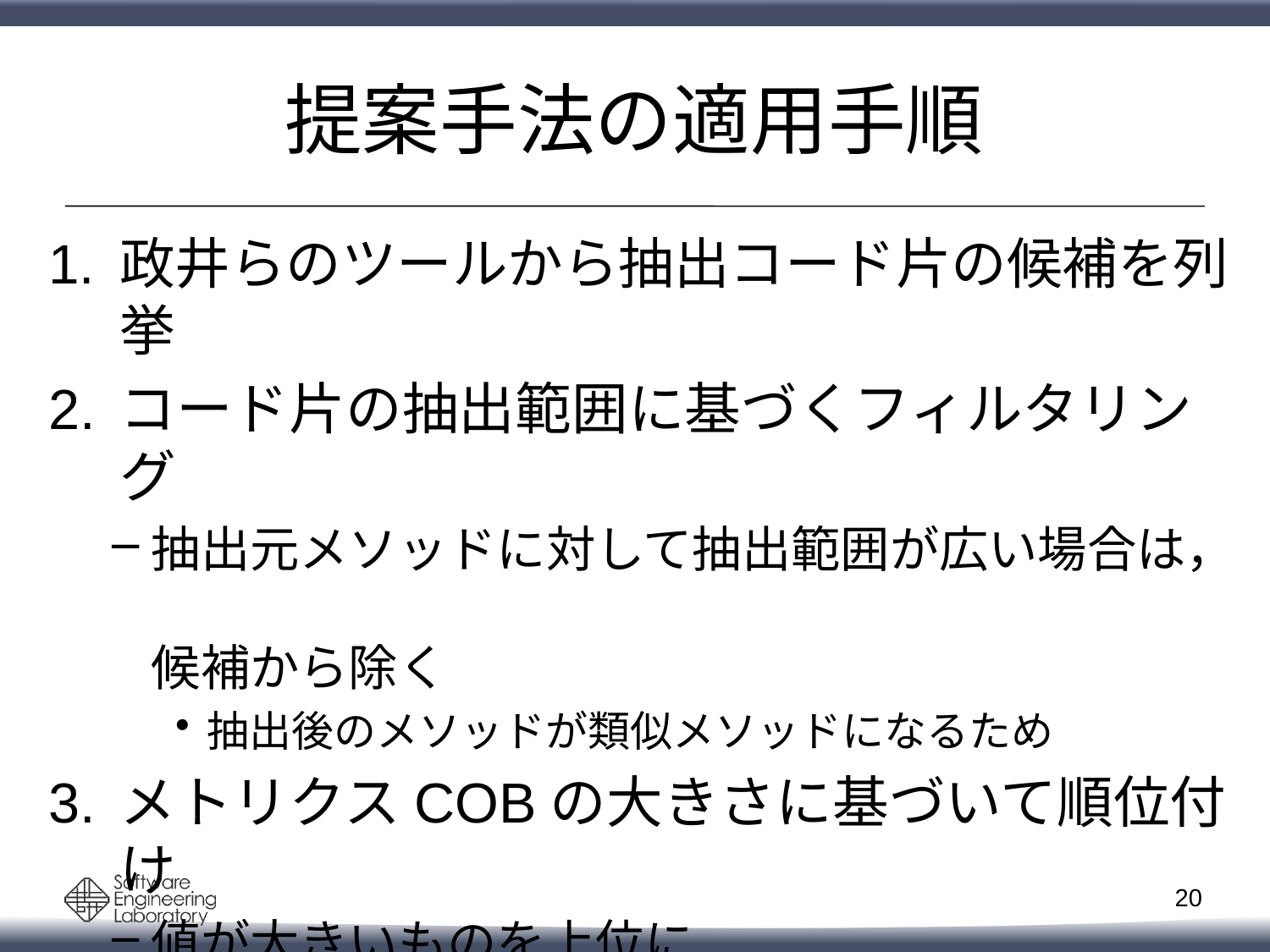

# 提案手法の適用手順
政井らのツールから抽出コード片の候補を列挙
コード片の抽出範囲に基づくフィルタリング
抽出元メソッドに対して抽出範囲が広い場合は，
候補から除く
抽出後のメソッドが類似メソッドになるため
メトリクスCOBの大きさに基づいて順位付け
値が大きいものを上位に
すべての抽出コード片がブロック1つのみの場合は除外
20